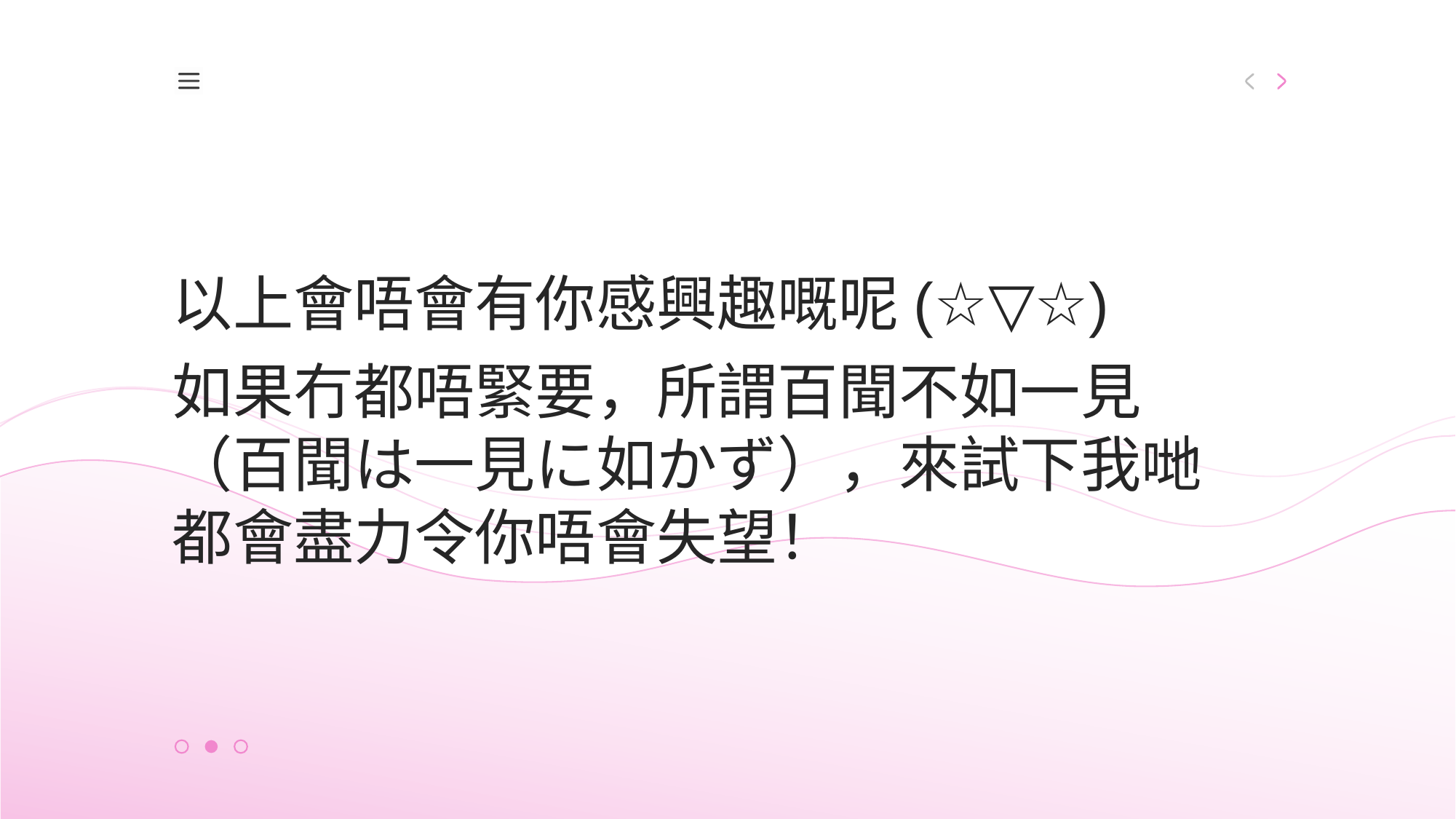

以上會唔會有你感興趣嘅呢(☆▽☆)
如果冇都唔緊要，所謂百聞不如一見（百聞は一見に如かず），來試下我哋都會盡力令你唔會失望！
署名占位符